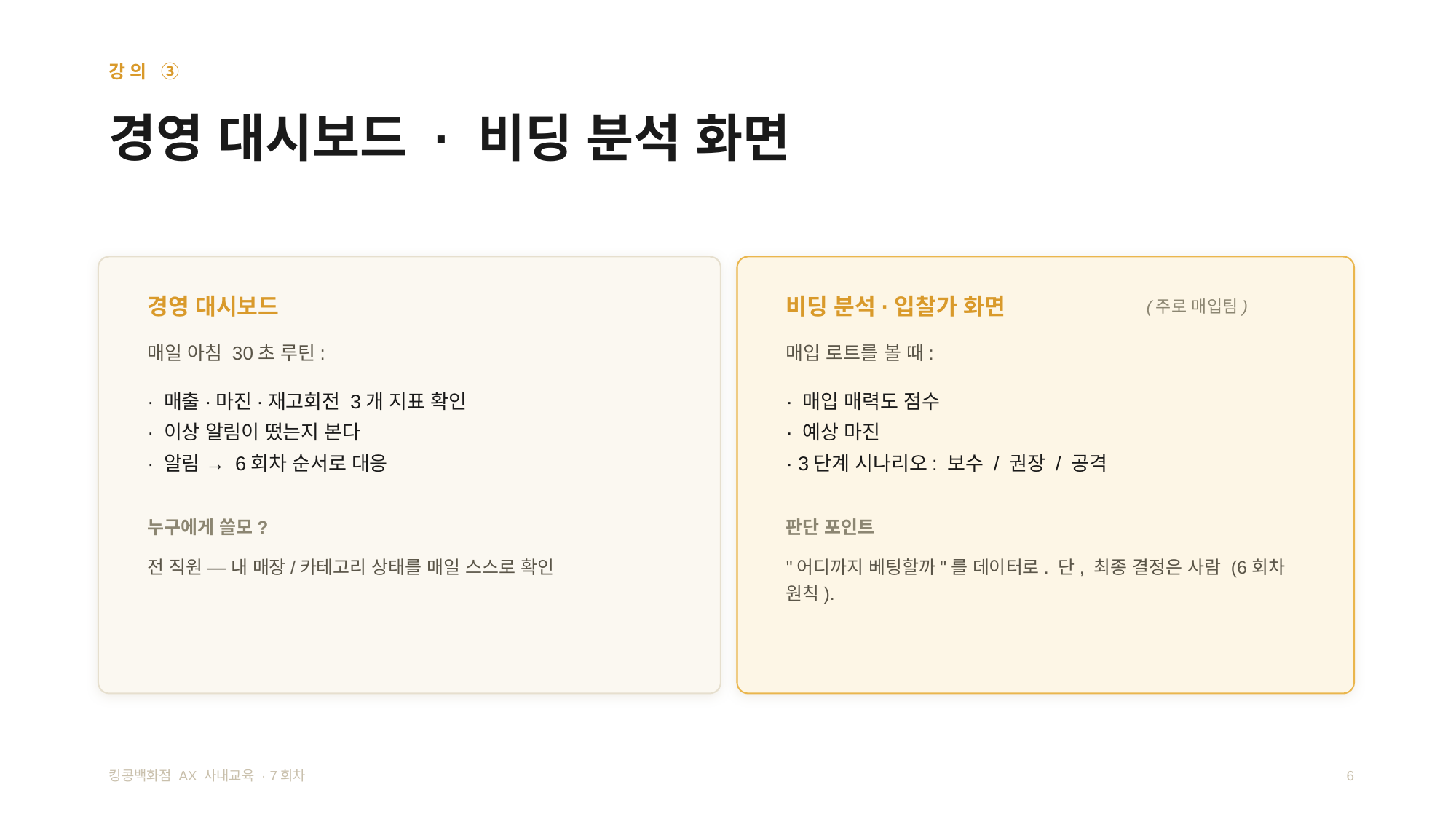

강의 ③
경영 대시보드 · 비딩 분석 화면

경영 대시보드
비딩 분석·입찰가 화면
(주로 매입팀)
매일 아침 30초 루틴:
매입 로트를 볼 때:
· 매출·마진·재고회전 3개 지표 확인
· 이상 알림이 떴는지 본다
· 알림 → 6회차 순서로 대응
· 매입 매력도 점수
· 예상 마진
· 3단계 시나리오: 보수 / 권장 / 공격
누구에게 쓸모?
판단 포인트
전 직원 — 내 매장/카테고리 상태를 매일 스스로 확인
"어디까지 베팅할까"를 데이터로. 단, 최종 결정은 사람 (6회차 원칙).
킹콩백화점 AX 사내교육 · 7회차
6